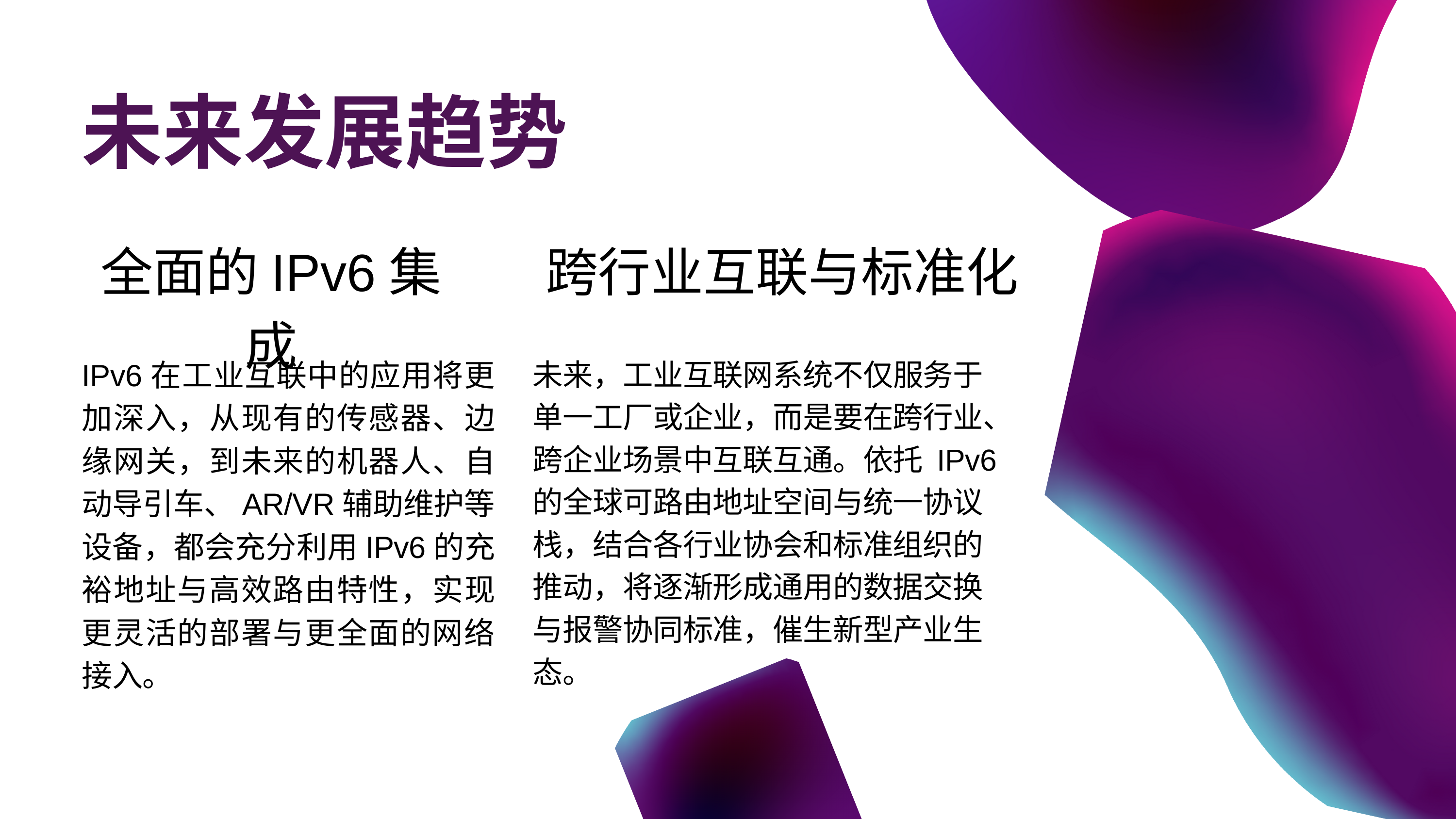

未来发展趋势

全面的IPv6集成
跨行业互联与标准化

未来，工业互联网系统不仅服务于单一工厂或企业，而是要在跨行业、跨企业场景中互联互通。依托 IPv6 的全球可路由地址空间与统一协议栈，结合各行业协会和标准组织的推动，将逐渐形成通用的数据交换与报警协同标准，催生新型产业生态。
IPv6在工业互联中的应用将更加深入，从现有的传感器、边缘网关，到未来的机器人、自动导引车、AR/VR辅助维护等设备，都会充分利用IPv6的充裕地址与高效路由特性，实现更灵活的部署与更全面的网络接入。